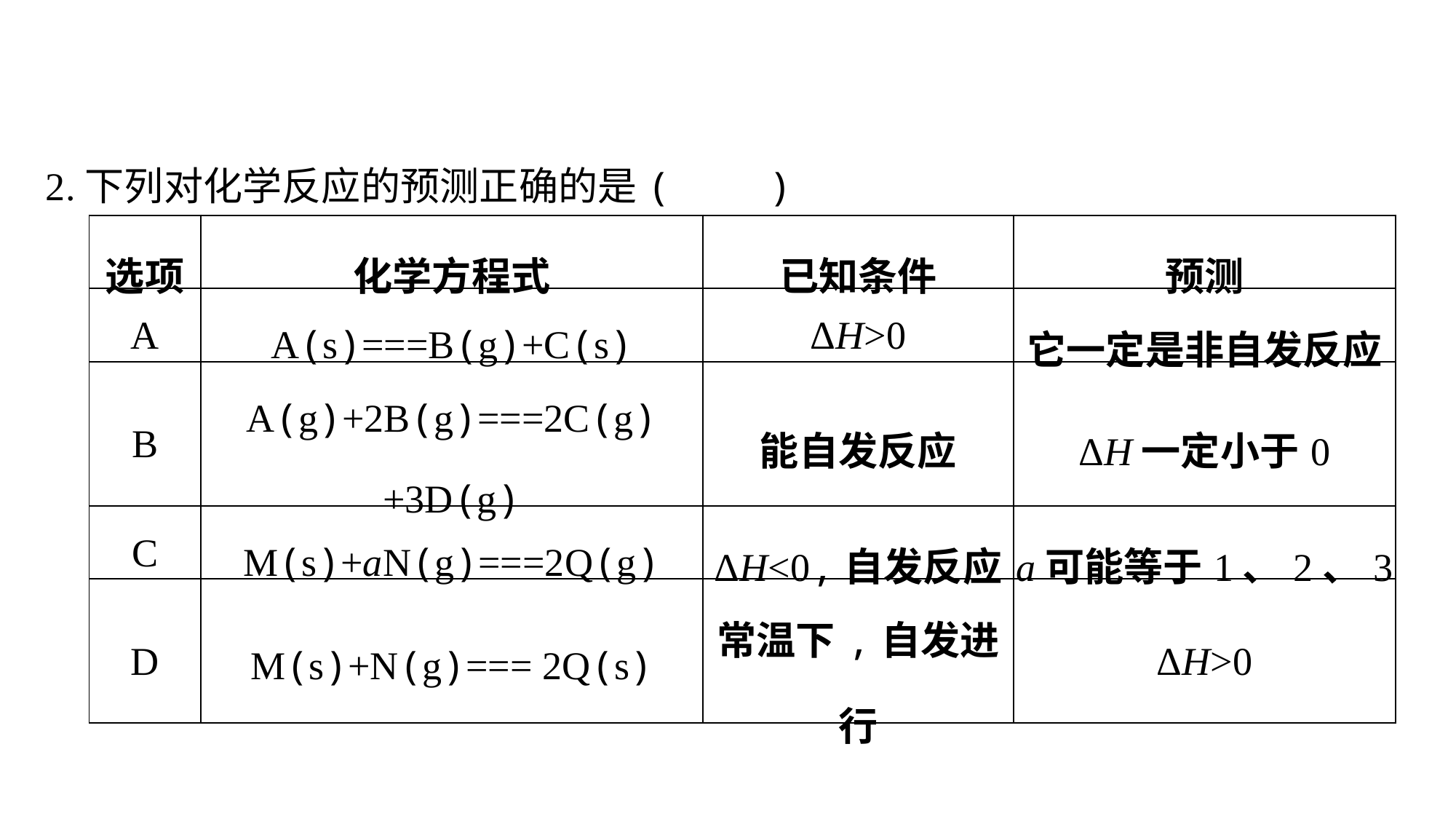

2.下列对化学反应的预测正确的是(　　)
| 选项 | 化学方程式 | 已知条件 | 预测 |
| --- | --- | --- | --- |
| A | A(s)===B(g)+C(s) | ΔH>0 | 它一定是非自发反应 |
| B | A(g)+2B(g)===2C(g)+3D(g) | 能自发反应 | ΔH一定小于0 |
| C | M(s)+aN(g)===2Q(g) | ΔH<0,自发反应 | a可能等于1、2、3 |
| D | M(s)+N(g)=== 2Q(s) | 常温下,自发进行 | ΔH>0 |